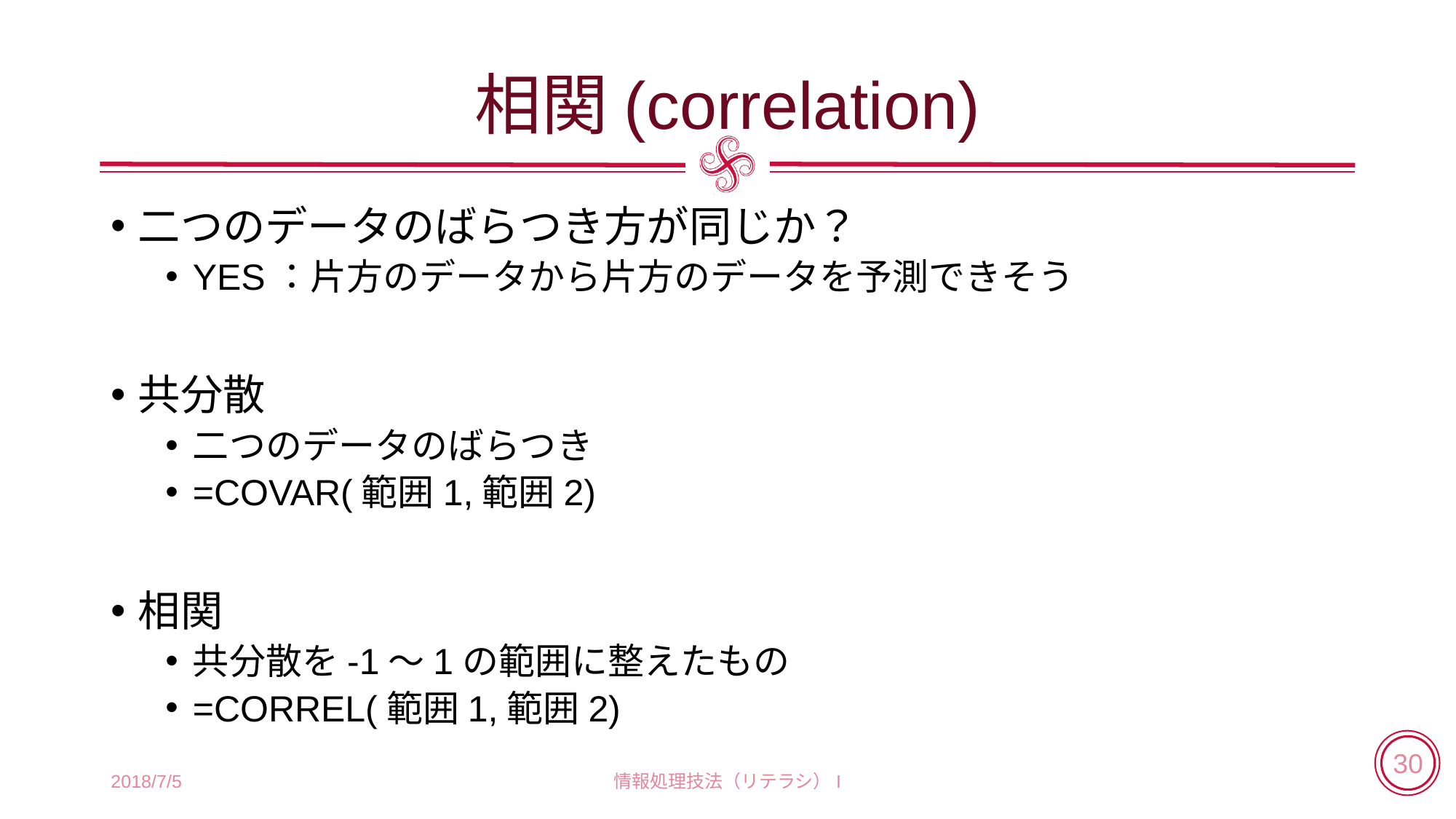

# 相関(correlation)
二つのデータのばらつき方が同じか？
YES：片方のデータから片方のデータを予測できそう

共分散
二つのデータのばらつき
=COVAR(範囲1,範囲2)

相関
共分散を-1～1の範囲に整えたもの
=CORREL(範囲1,範囲2)

2018/7/5
情報処理技法（リテラシ）I